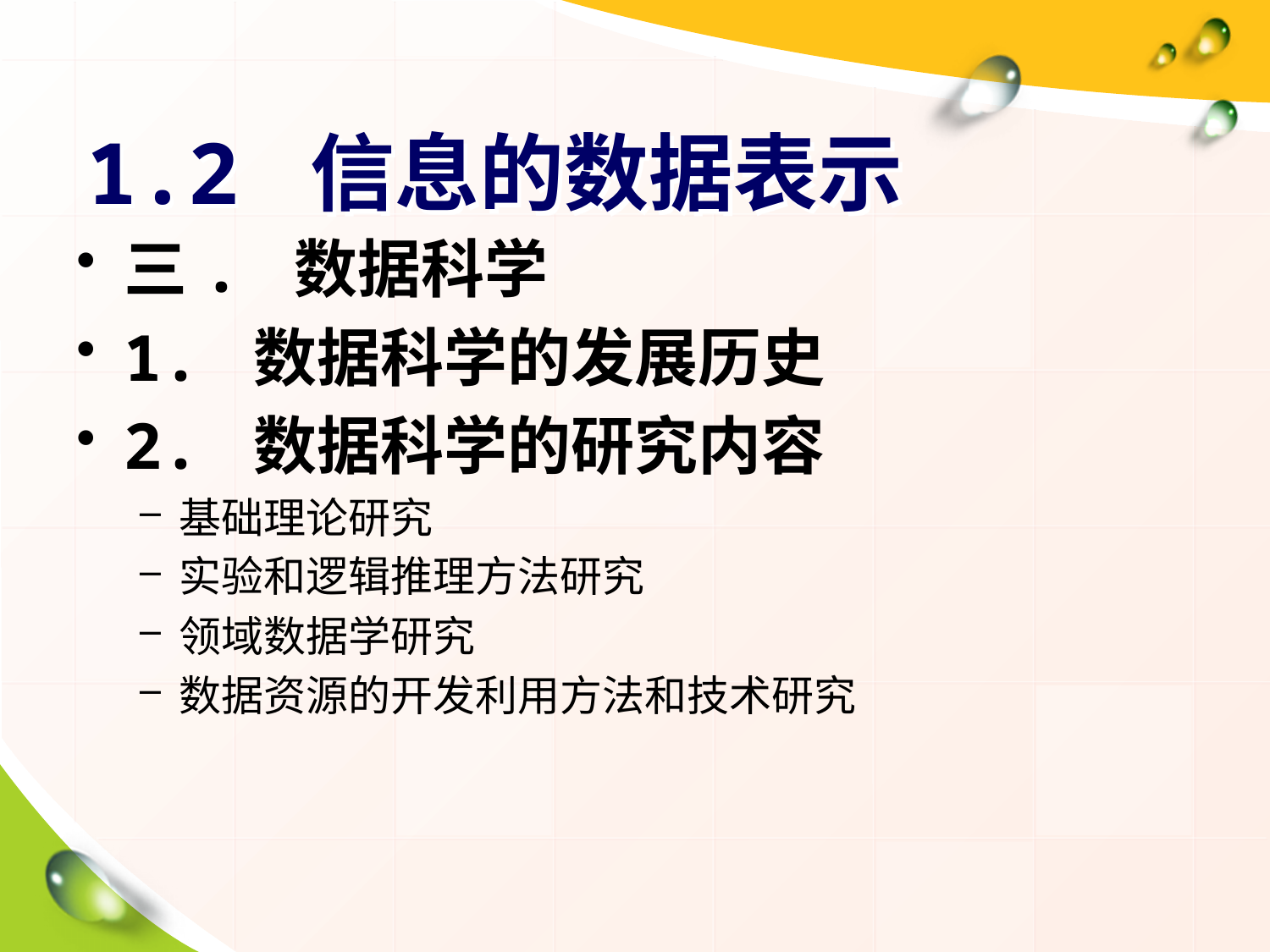

# 1.2 信息的数据表示
三. 数据科学
1. 数据科学的发展历史
2. 数据科学的研究内容
基础理论研究
实验和逻辑推理方法研究
领域数据学研究
数据资源的开发利用方法和技术研究